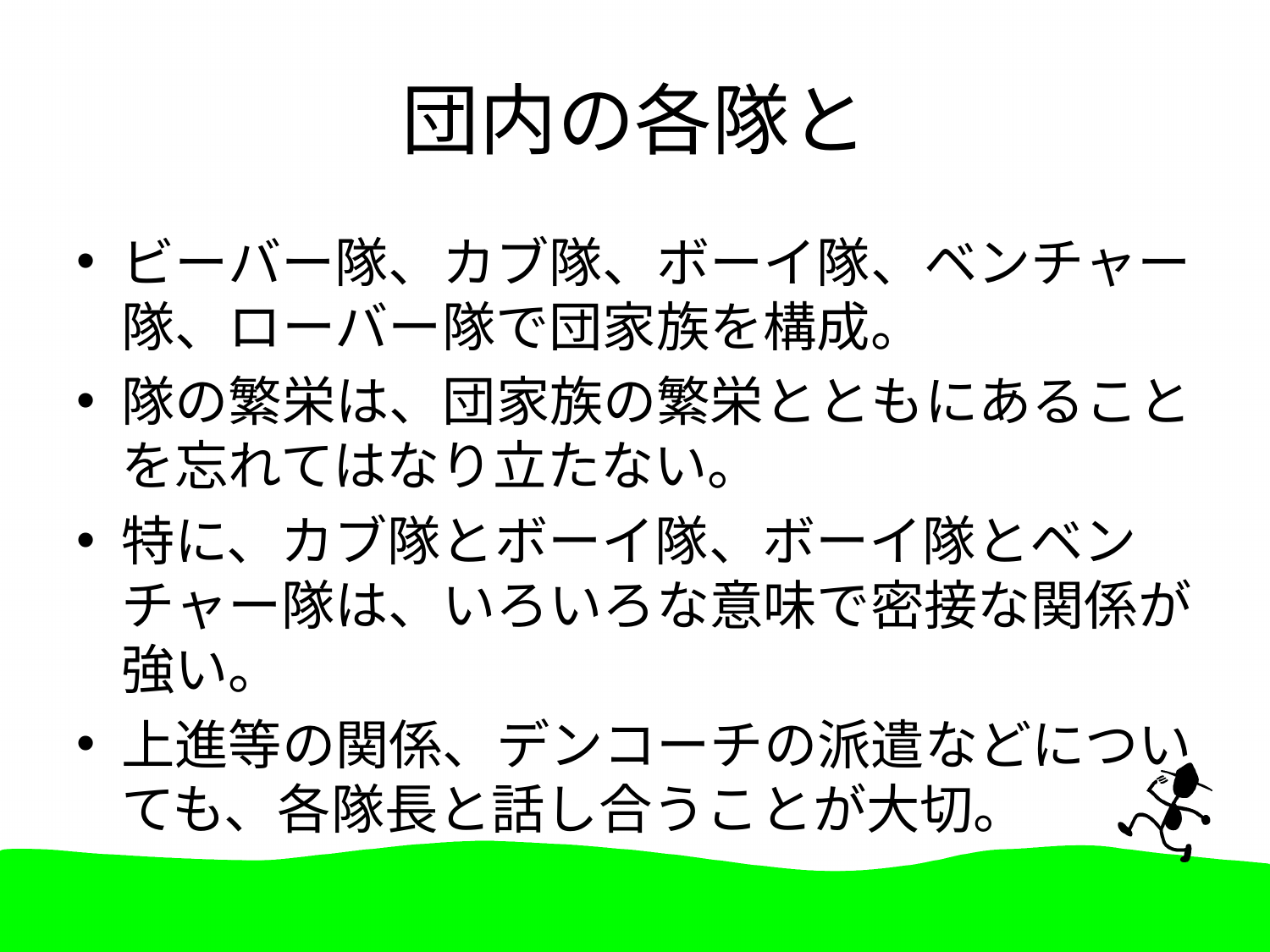

# 団内の各隊と
ビーバー隊、カブ隊、ボーイ隊、ベンチャー隊、ローバー隊で団家族を構成。
隊の繁栄は、団家族の繁栄とともにあることを忘れてはなり立たない。
特に、カブ隊とボーイ隊、ボーイ隊とベンチャー隊は、いろいろな意味で密接な関係が強い。
上進等の関係、デンコーチの派遣などについても、各隊長と話し合うことが大切。